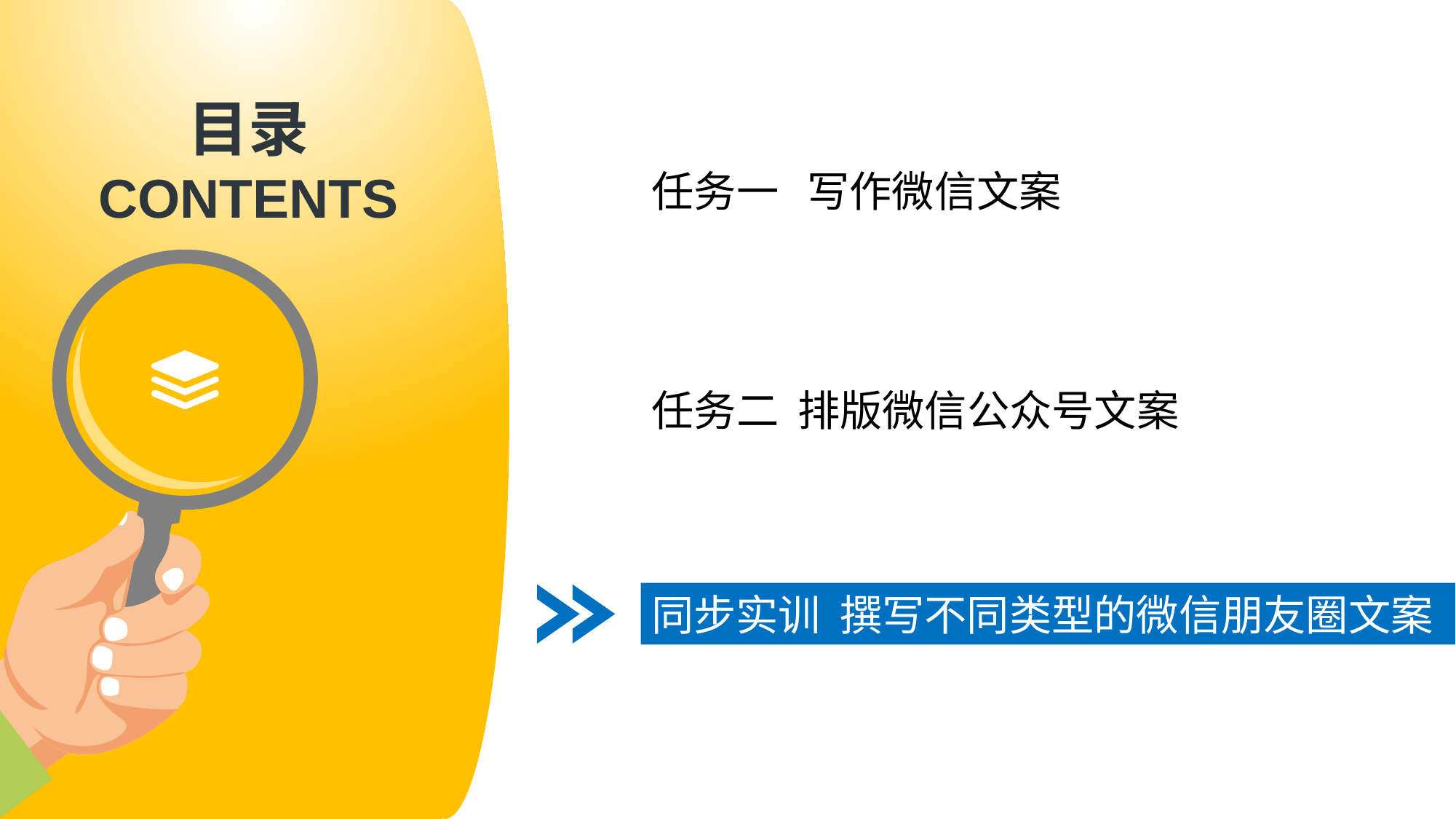

任务一   写作微信文案
任务二  排版微信公众号文案
同步实训  撰写不同类型的微信朋友圈文案